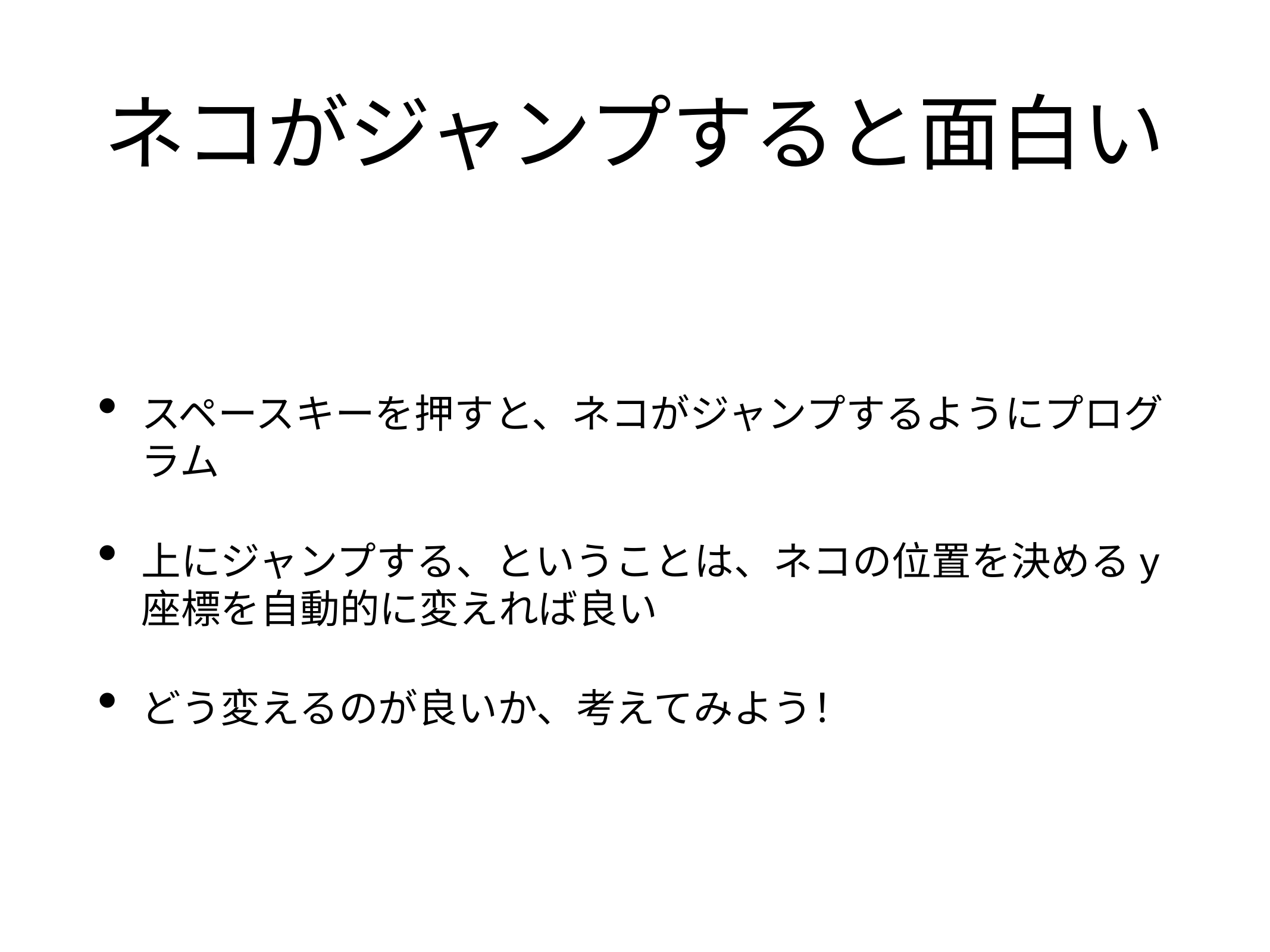

# ネコがジャンプすると面白い
スペースキーを押すと、ネコがジャンプするようにプログラム
上にジャンプする、ということは、ネコの位置を決めるy座標を自動的に変えれば良い
どう変えるのが良いか、考えてみよう！